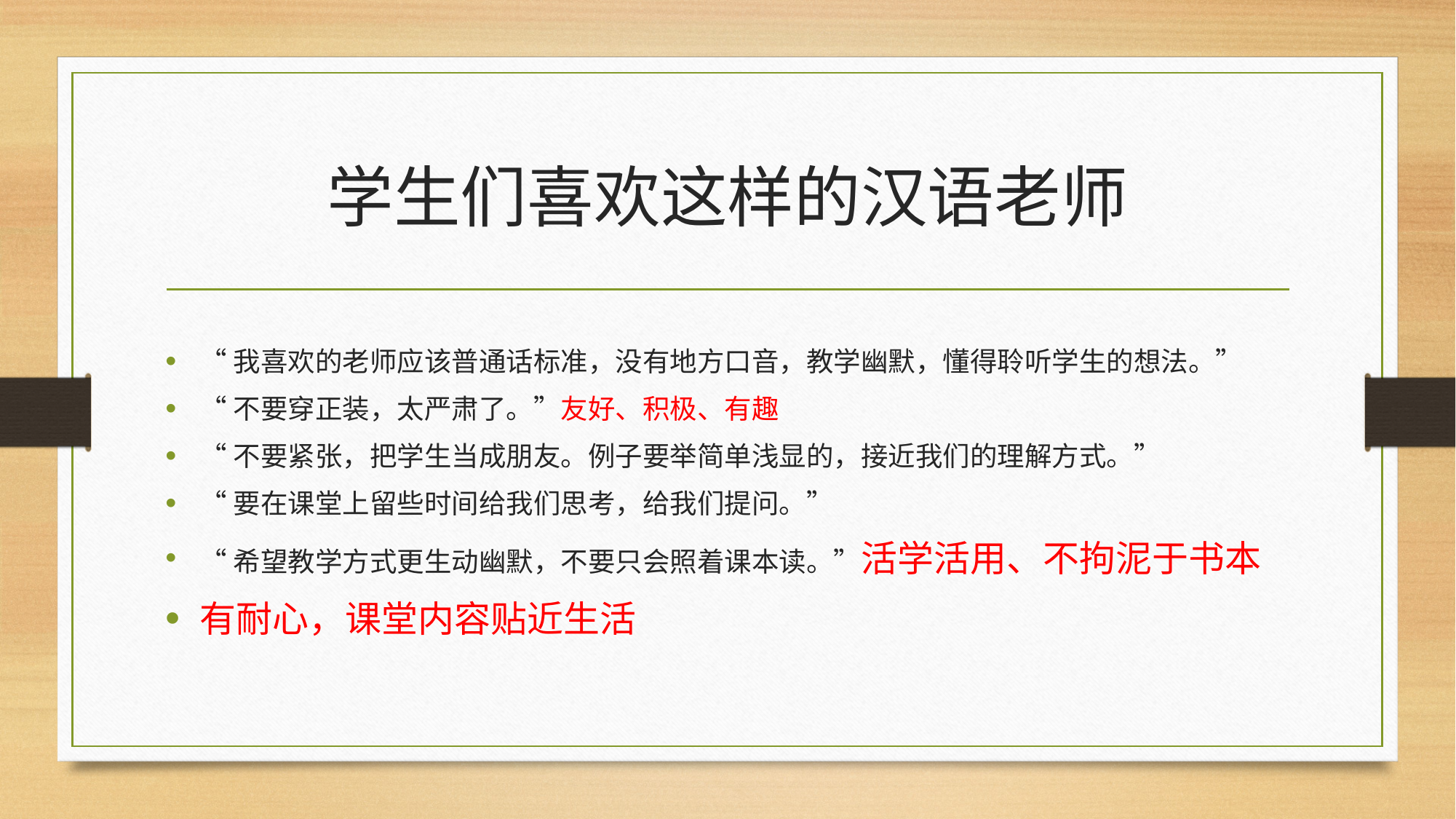

# 学生们喜欢这样的汉语老师

“我喜欢的老师应该普通话标准，没有地方口音，教学幽默，懂得聆听学生的想法。”
“不要穿正装，太严肃了。”友好、积极、有趣
“不要紧张，把学生当成朋友。例子要举简单浅显的，接近我们的理解方式。”
“要在课堂上留些时间给我们思考，给我们提问。”
“希望教学方式更生动幽默，不要只会照着课本读。”活学活用、不拘泥于书本
有耐心，课堂内容贴近生活